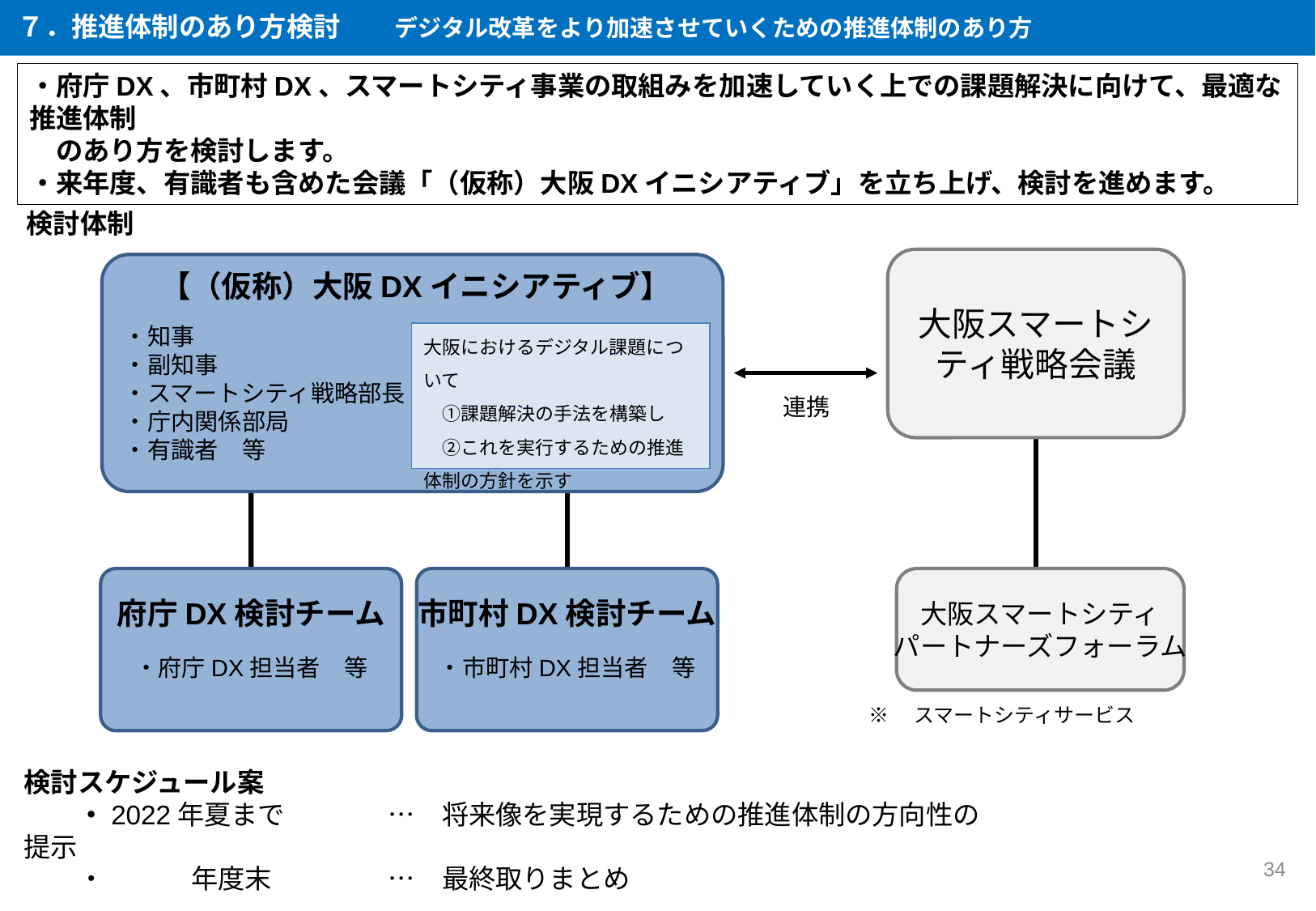

７．推進体制のあり方検討　　デジタル改革をより加速させていくための推進体制のあり方
・府庁DX、市町村DX、スマートシティ事業の取組みを加速していく上での課題解決に向けて、最適な推進体制
　のあり方を検討します。
・来年度、有識者も含めた会議「（仮称）大阪DXイニシアティブ」を立ち上げ、検討を進めます。

検討体制
大阪スマートシティ戦略会議

【（仮称）大阪DXイニシアティブ】
・知事
・副知事
・スマートシティ戦略部長
・庁内関係部局
・有識者　等
大阪におけるデジタル課題について
　①課題解決の手法を構築し
　②これを実行するための推進体制の方針を示す
連携

府庁DX検討チーム

大阪スマートシティ
パートナーズフォーラム
市町村DX検討チーム
・府庁DX担当者　等
・市町村DX担当者　等
※　スマートシティサービス
検討スケジュール案
　　・2022年夏まで	…　将来像を実現するための推進体制の方向性の提示
　　・　　　 年度末	…　最終取りまとめ
34